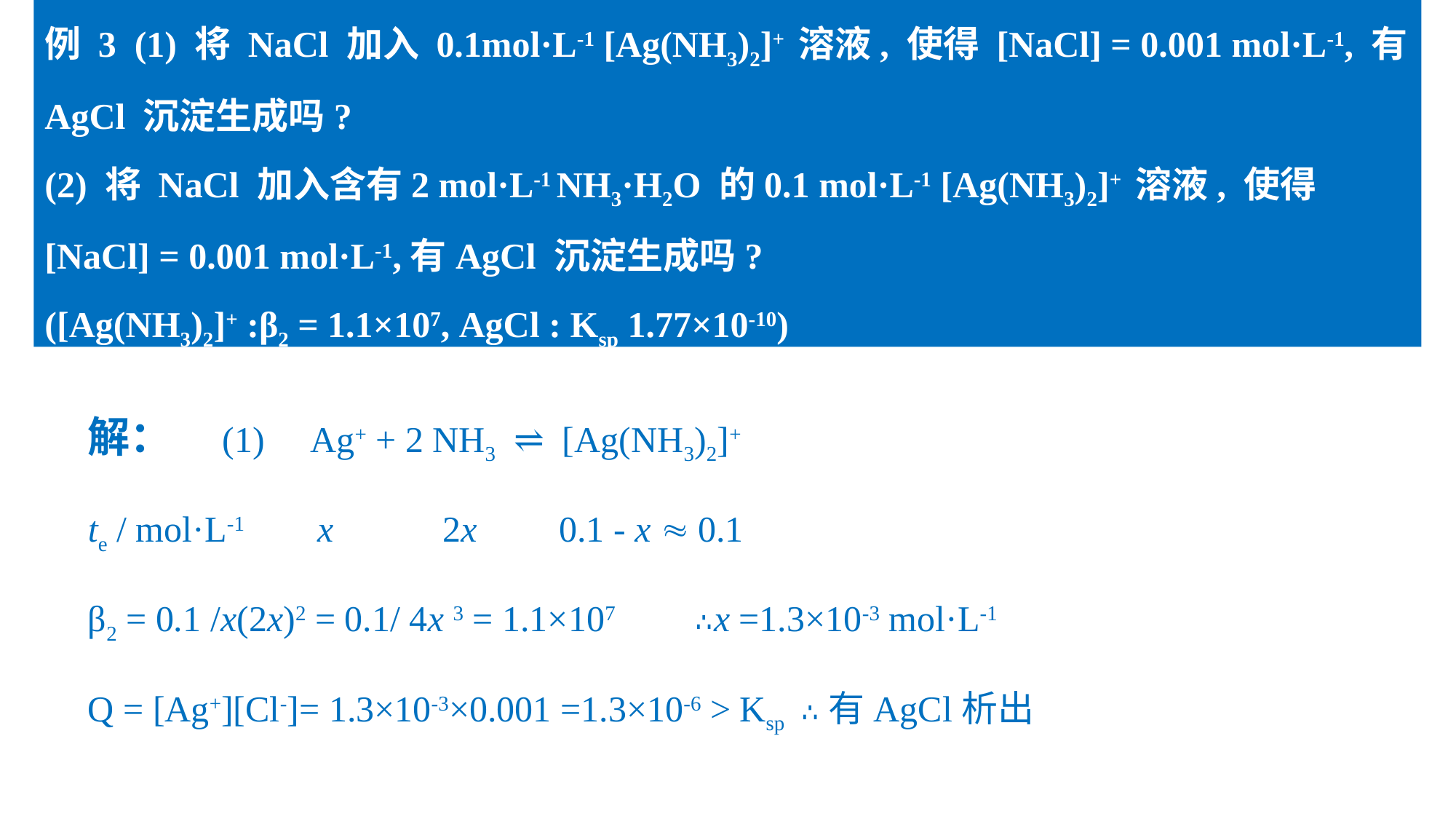

例 3  (1) 将 NaCl 加入 0.1mol·L-1 [Ag(NH3)2]+ 溶液, 使得 [NaCl] = 0.001 mol·L-1, 有AgCl 沉淀生成吗?
(2) 将 NaCl 加入含有2 mol·L-1 NH3·H2O 的0.1 mol·L-1 [Ag(NH3)2]+ 溶液, 使得 [NaCl] = 0.001 mol·L-1,有AgCl 沉淀生成吗?
([Ag(NH3)2]+ :β2 = 1.1×107, AgCl : Ksp 1.77×10-10)
解：     (1)     Ag+ + 2 NH3  ⇌  [Ag(NH3)2]+
te / mol·L-1        x            2x         0.1 - x ≈ 0.1
β2 = 0.1 /x(2x)2 = 0.1/ 4x 3 = 1.1×107               ∴x =1.3×10-3 mol·L-1
Q = [Ag+][Cl-]= 1.3×10-3×0.001 =1.3×10-6 > Ksp   ∴有AgCl析出